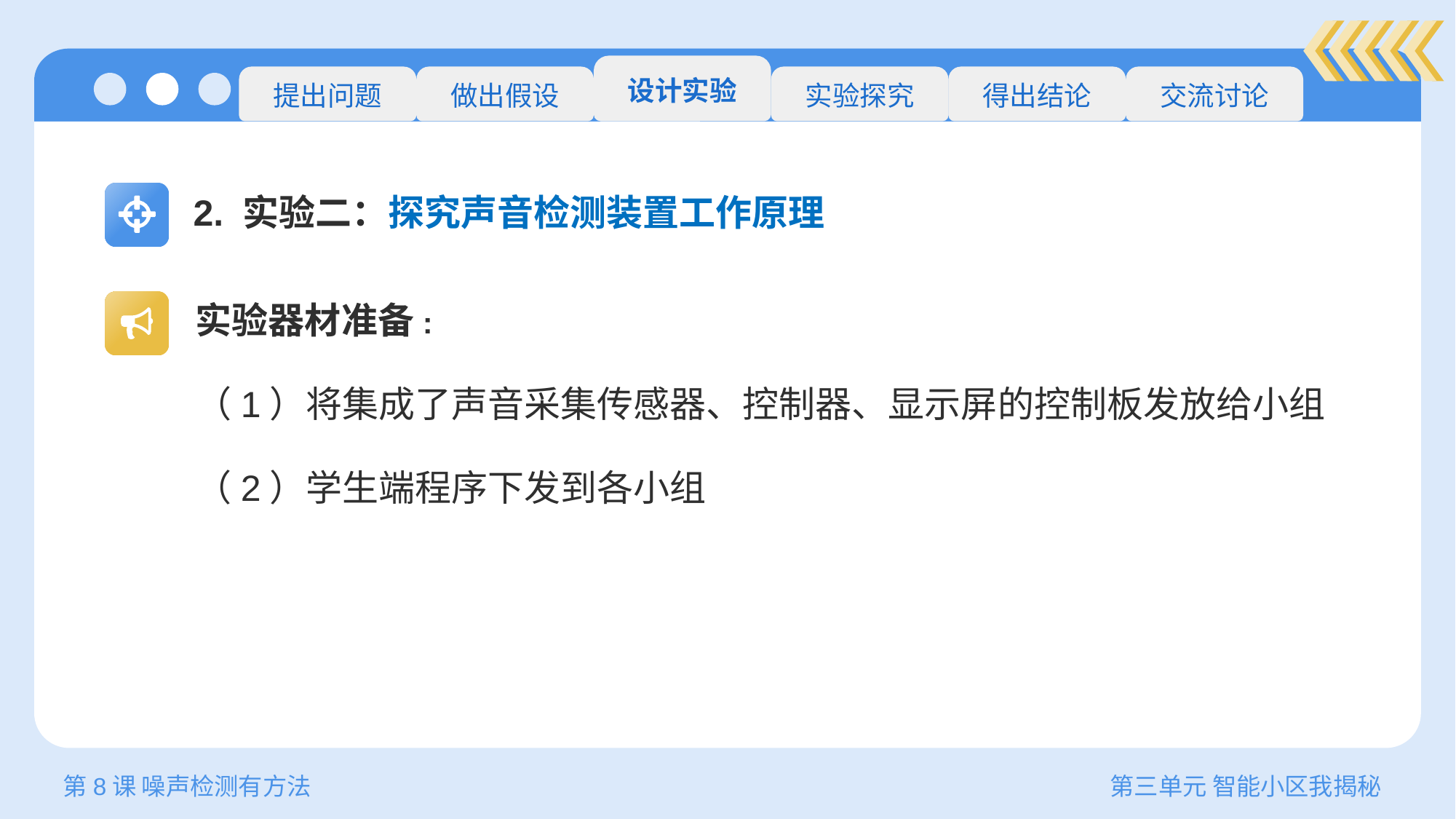

设计实验
提出问题
做出假设
实验探究
得出结论
交流讨论
2. 实验二：探究声音检测装置工作原理

实验器材准备:

（1）将集成了声音采集传感器、控制器、显示屏的控制板发放给小组
（2）学生端程序下发到各小组